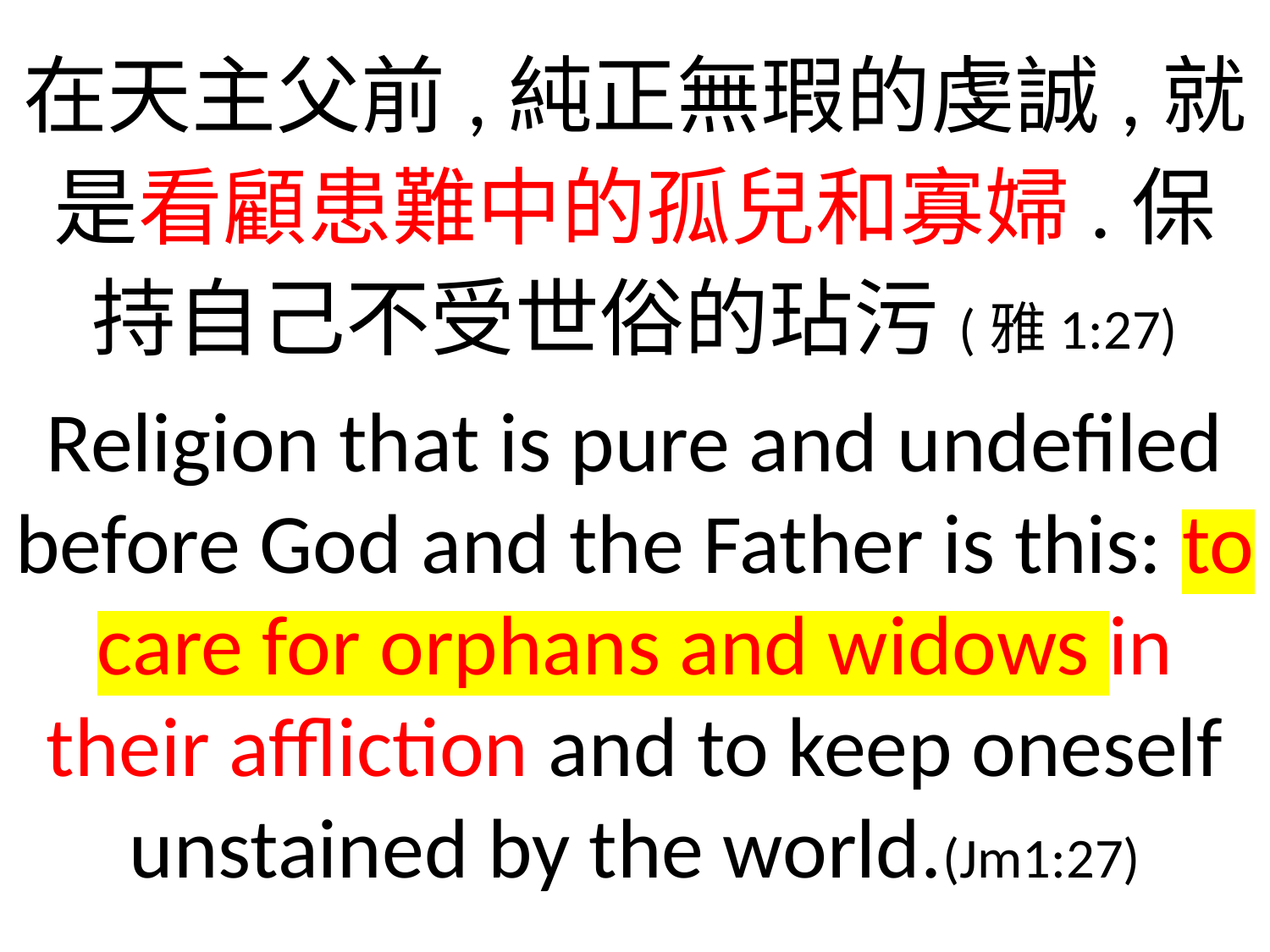

在天主父前,純正無瑕的虔誠,就是看顧患難中的孤兒和寡婦.保持自己不受世俗的玷污(雅1:27)
Religion that is pure and undefiled before God and the Father is this: to care for orphans and widows in their affliction and to keep oneself unstained by the world.(Jm1:27)